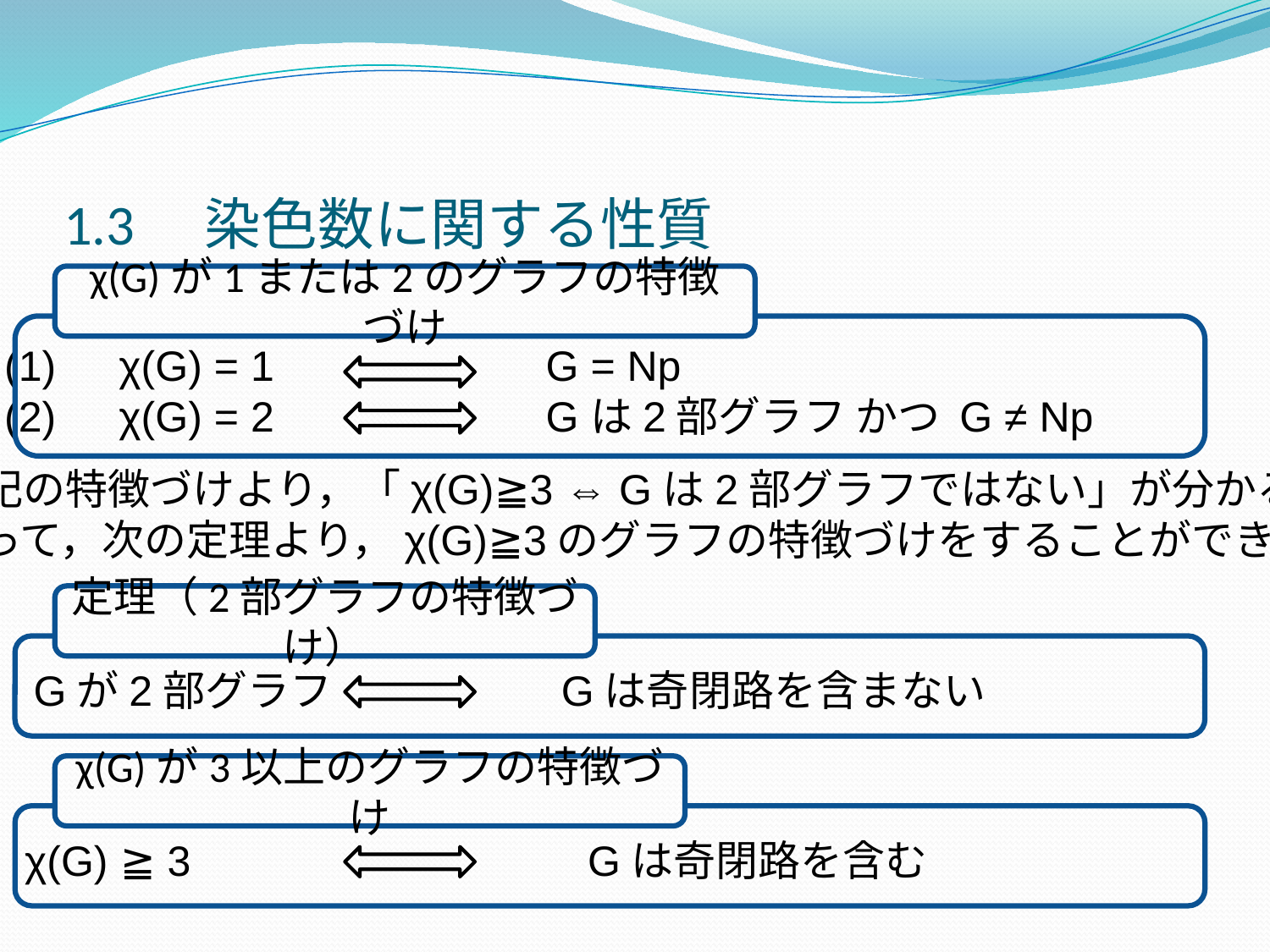

# 1.3　染色数に関する性質

χ(G)が1または2のグラフの特徴づけ

(1)　χ(G) = 1                       G = Np
(2)　χ(G) = 2                       Gは2部グラフ かつ G ≠ Np

上記の特徴づけより，「χ(G)≧3 ⇔ Gは2部グラフではない」が分かる．
よって，次の定理より，χ(G)≧3のグラフの特徴づけをすることができる．

定理（2部グラフの特徴づけ）

Gが2部グラフ                       Gは奇閉路を含まない

χ(G)が3以上のグラフの特徴づけ

χ(G) ≧ 3                       　　  Gは奇閉路を含む